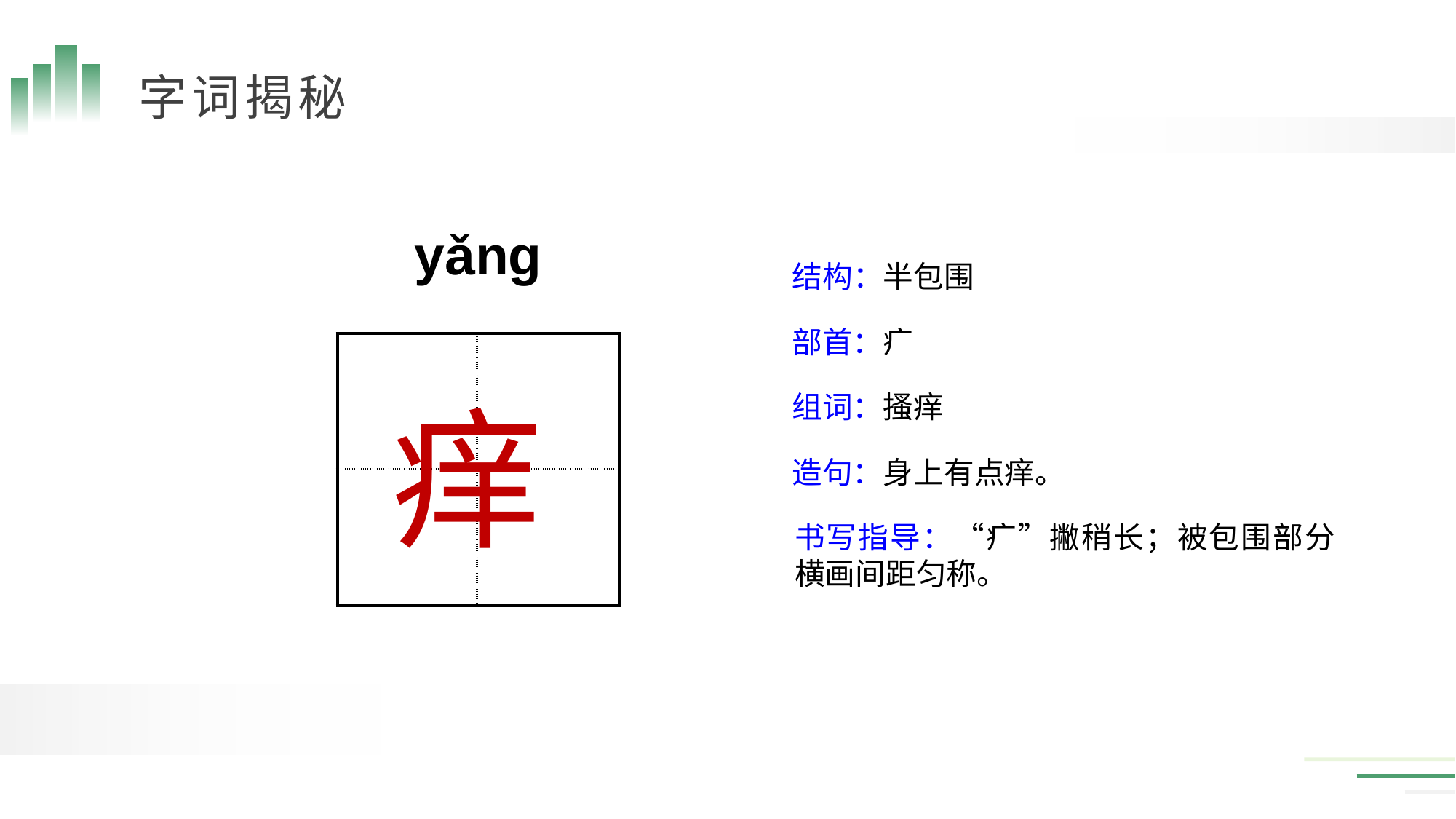

yǎng
结构：半包围
部首：疒
|  |  |
| --- | --- |
|  |  |
痒
组词：搔痒
造句：身上有点痒。
书写指导：“疒”撇稍长；被包围部分横画间距匀称。